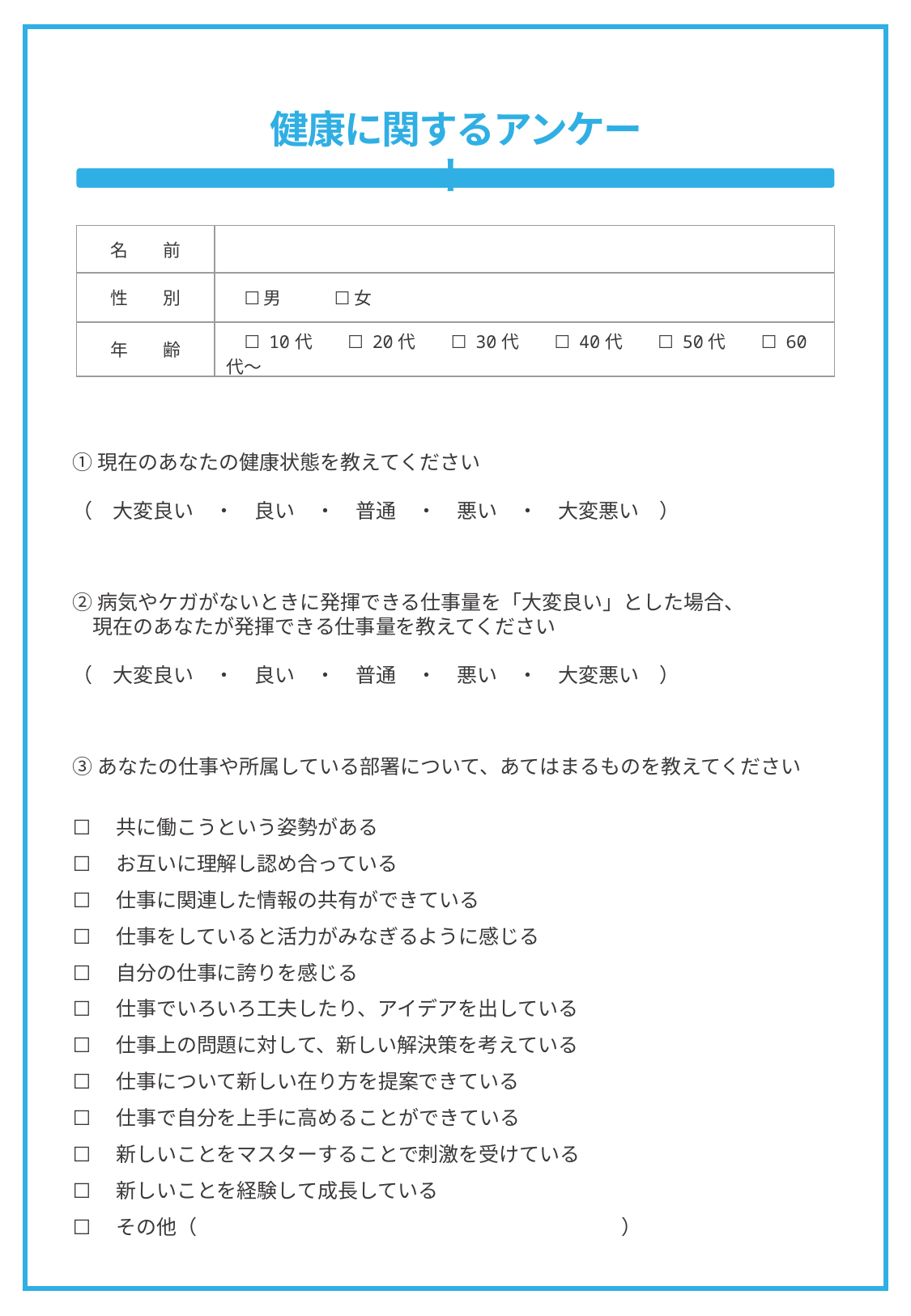

健康に関するアンケート

| 名　　前 |  |
| --- | --- |
| 性　　別 | ☐ 男　　　☐ 女 |
| 年　　齢 | ☐ 10代　　☐ 20代　　☐ 30代　　☐ 40代　　☐ 50代　　☐ 60代～ |
①現在のあなたの健康状態を教えてください

（　大変良い　・　良い　・　普通　・　悪い　・　大変悪い　）
②病気やケガがないときに発揮できる仕事量を「大変良い」とした場合、
　現在のあなたが発揮できる仕事量を教えてください

（　大変良い　・　良い　・　普通　・　悪い　・　大変悪い　）
③あなたの仕事や所属している部署について、あてはまるものを教えてください

☐　共に働こうという姿勢がある
☐　お互いに理解し認め合っている
☐　仕事に関連した情報の共有ができている
☐　仕事をしていると活力がみなぎるように感じる
☐　自分の仕事に誇りを感じる
☐　仕事でいろいろ工夫したり、アイデアを出している
☐　仕事上の問題に対して、新しい解決策を考えている
☐　仕事について新しい在り方を提案できている
☐　仕事で自分を上手に高めることができている
☐　新しいことをマスターすることで刺激を受けている
☐　新しいことを経験して成長している
☐　その他（　　　　　　　　　　　　　　　　　　　　　）